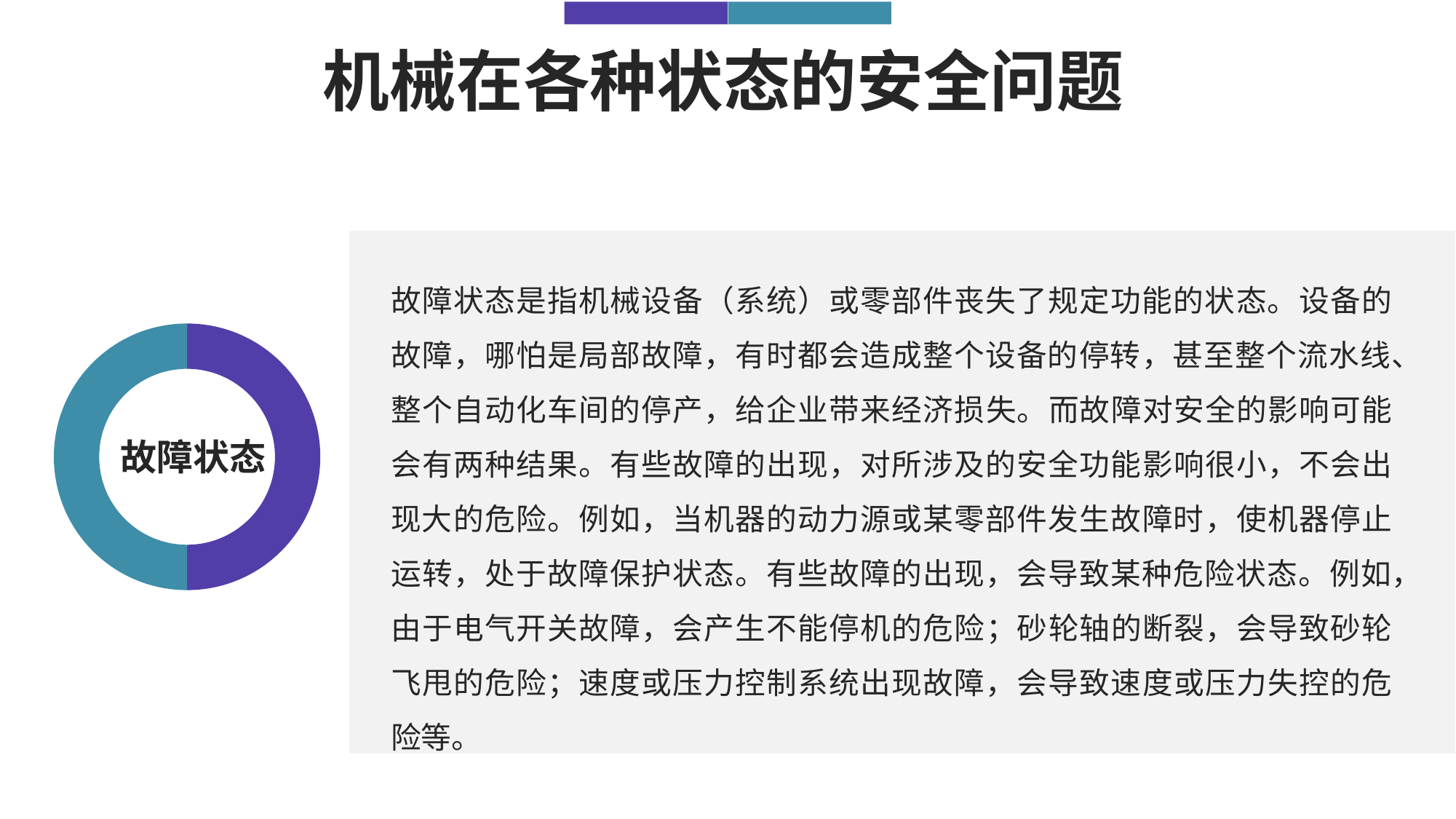

机械在各种状态的安全问题

故障状态是指机械设备（系统）或零部件丧失了规定功能的状态。设备的故障，哪怕是局部故障，有时都会造成整个设备的停转，甚至整个流水线、整个自动化车间的停产，给企业带来经济损失。而故障对安全的影响可能会有两种结果。有些故障的出现，对所涉及的安全功能影响很小，不会出现大的危险。例如，当机器的动力源或某零部件发生故障时，使机器停止运转，处于故障保护状态。有些故障的出现，会导致某种危险状态。例如，由于电气开关故障，会产生不能停机的危险；砂轮轴的断裂，会导致砂轮飞甩的危险；速度或压力控制系统出现故障，会导致速度或压力失控的危险等。

故障状态